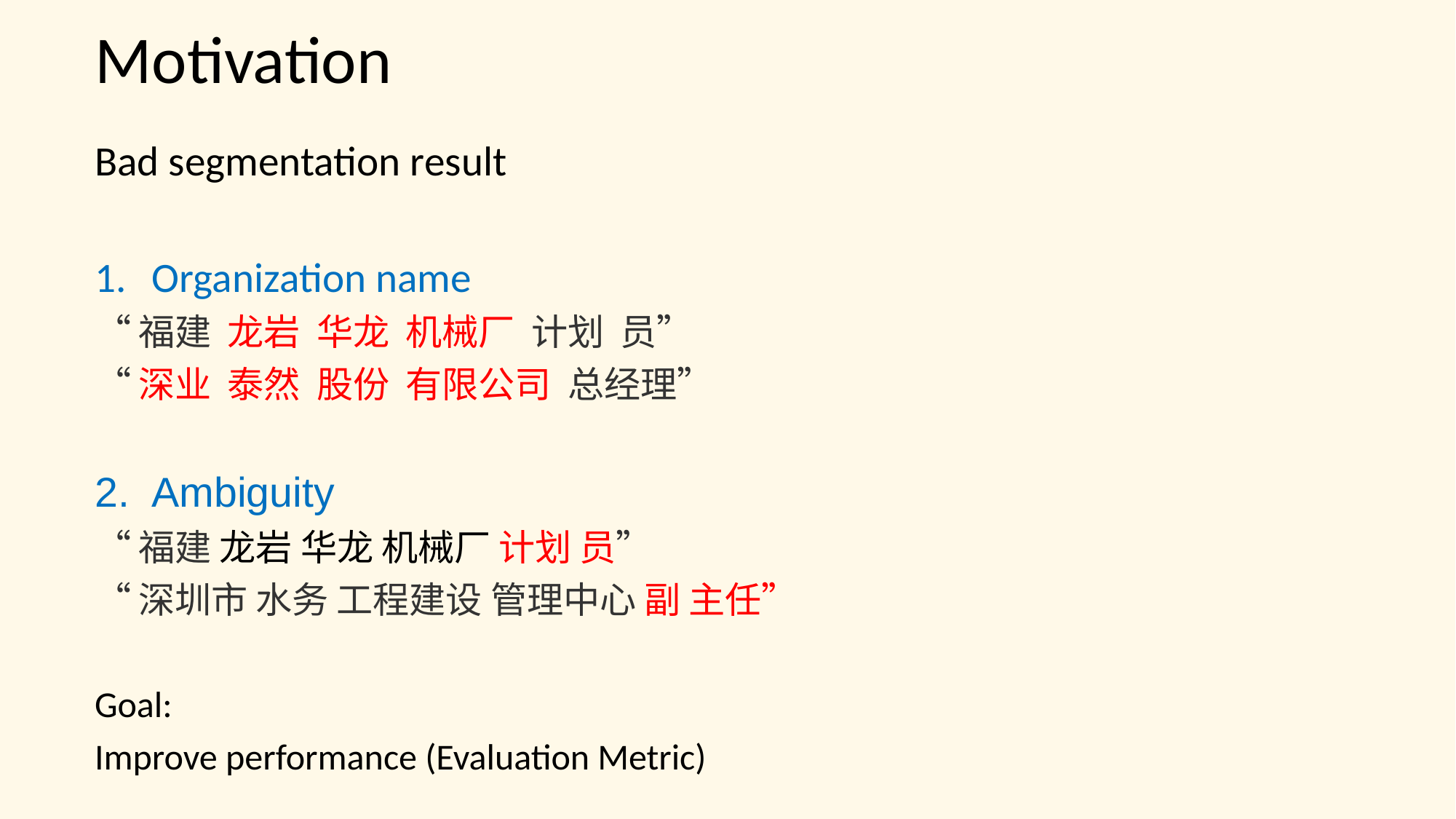

# Motivation
Bad segmentation result

Organization name
“福建  龙岩  华龙  机械厂  计划  员”
“深业  泰然  股份  有限公司  总经理”

Ambiguity
“福建 龙岩 华龙 机械厂 计划 员”
“深圳市 水务 工程建设 管理中心 副 主任”

Goal:
Improve performance (Evaluation Metric)